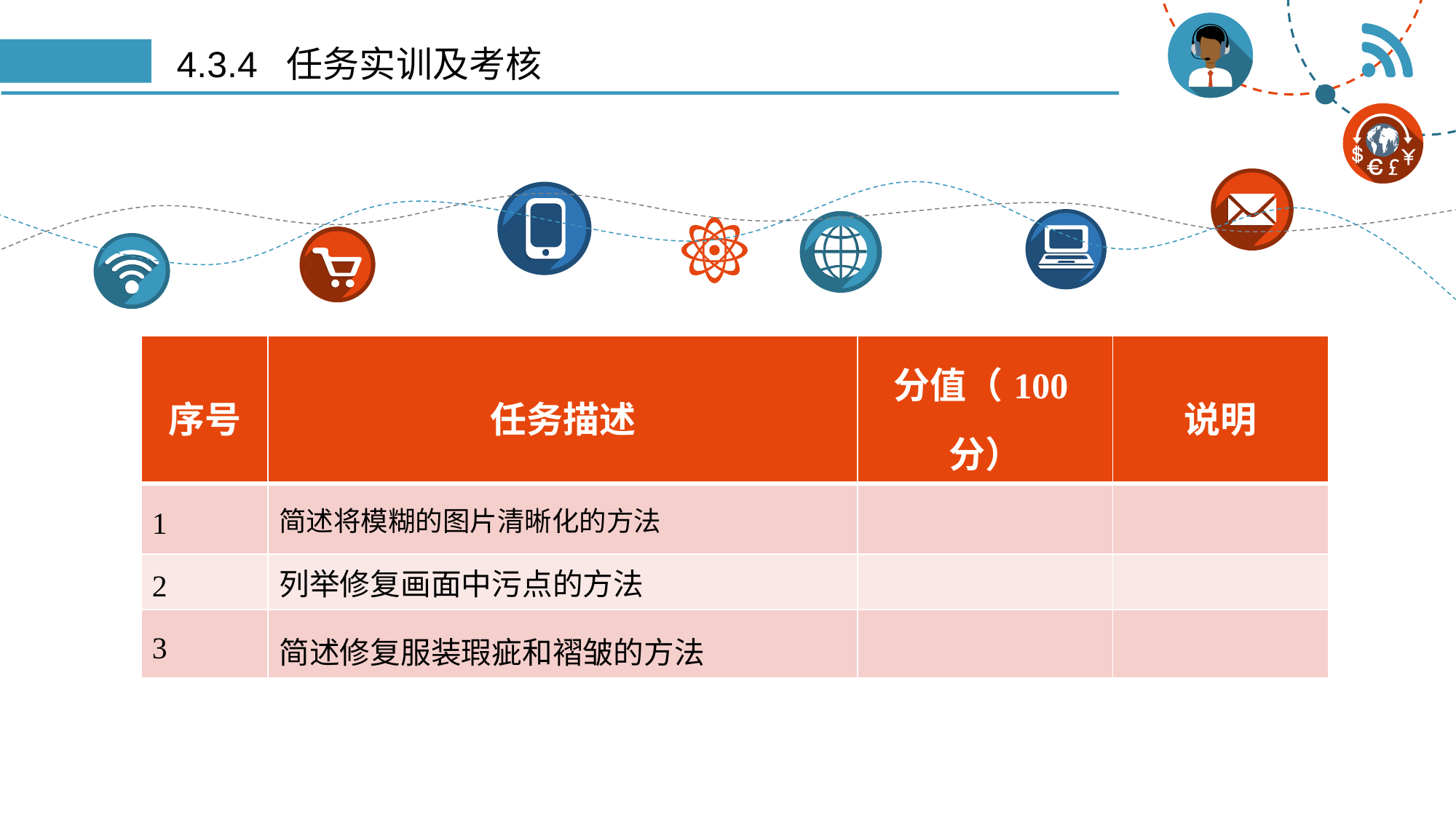

# 4.3.4  任务实训及考核

| 序号 | 任务描述 | 分值（100分） | 说明 |
| --- | --- | --- | --- |
| 1 | 简述将模糊的图片清晰化的方法 |  |  |
| 2 | 列举修复画面中污点的方法 |  |  |
| 3 | 简述修复服装瑕疵和褶皱的方法 |  |  |